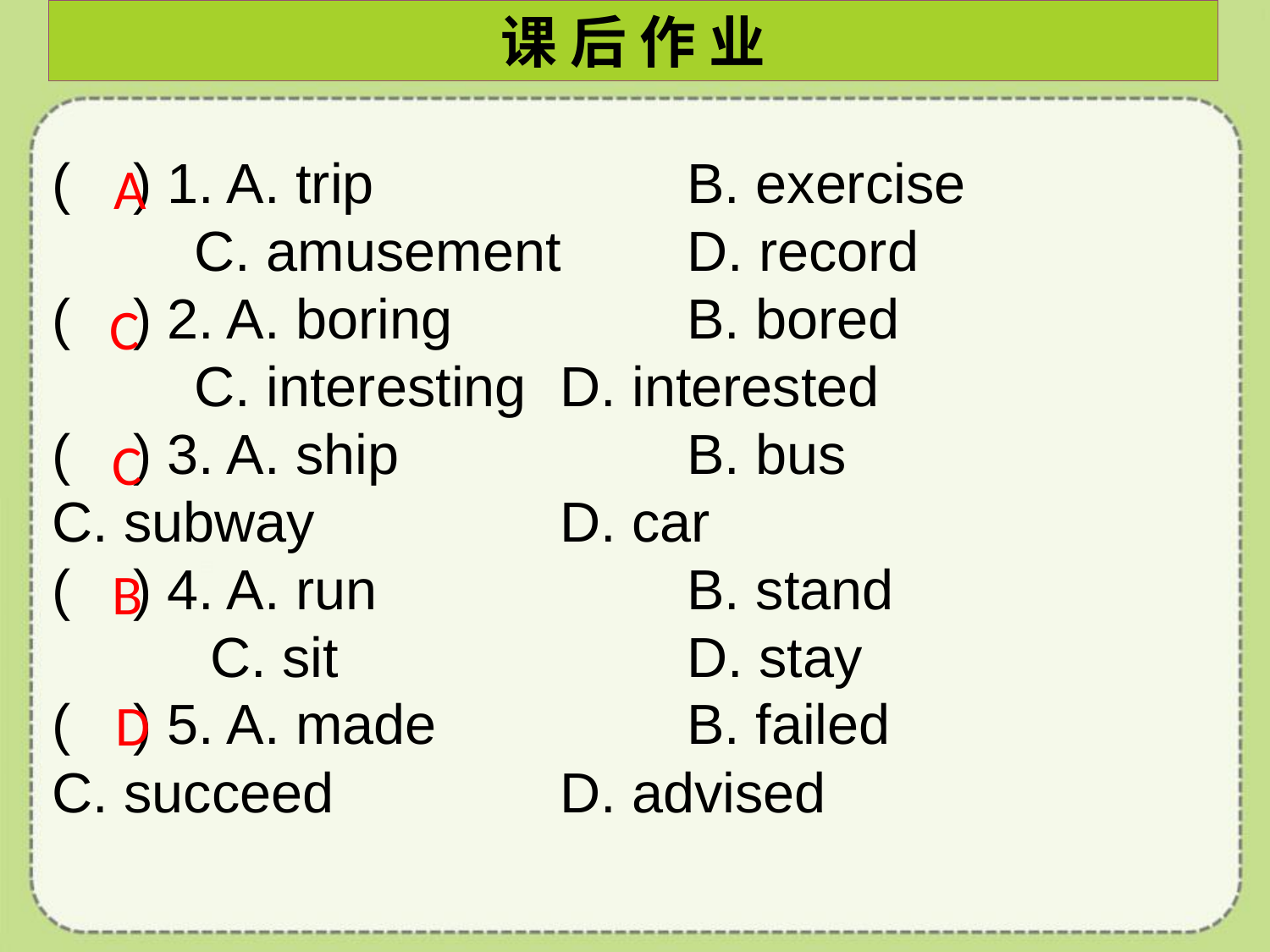

课 后 作 业
(    ) 1. A. trip			B. exercise			 C. amusement	D. record
(    ) 2. A. boring		B. bored				 C. interesting	D. interested
(    ) 3. A. ship			B. bus     			C. subway   		D. car
(    ) 4. A. run 			B. stand   			  C. sit      		D. stay
(    ) 5. A. made		B. failed  			C. succeed  		D. advised
A
C
C
B
D